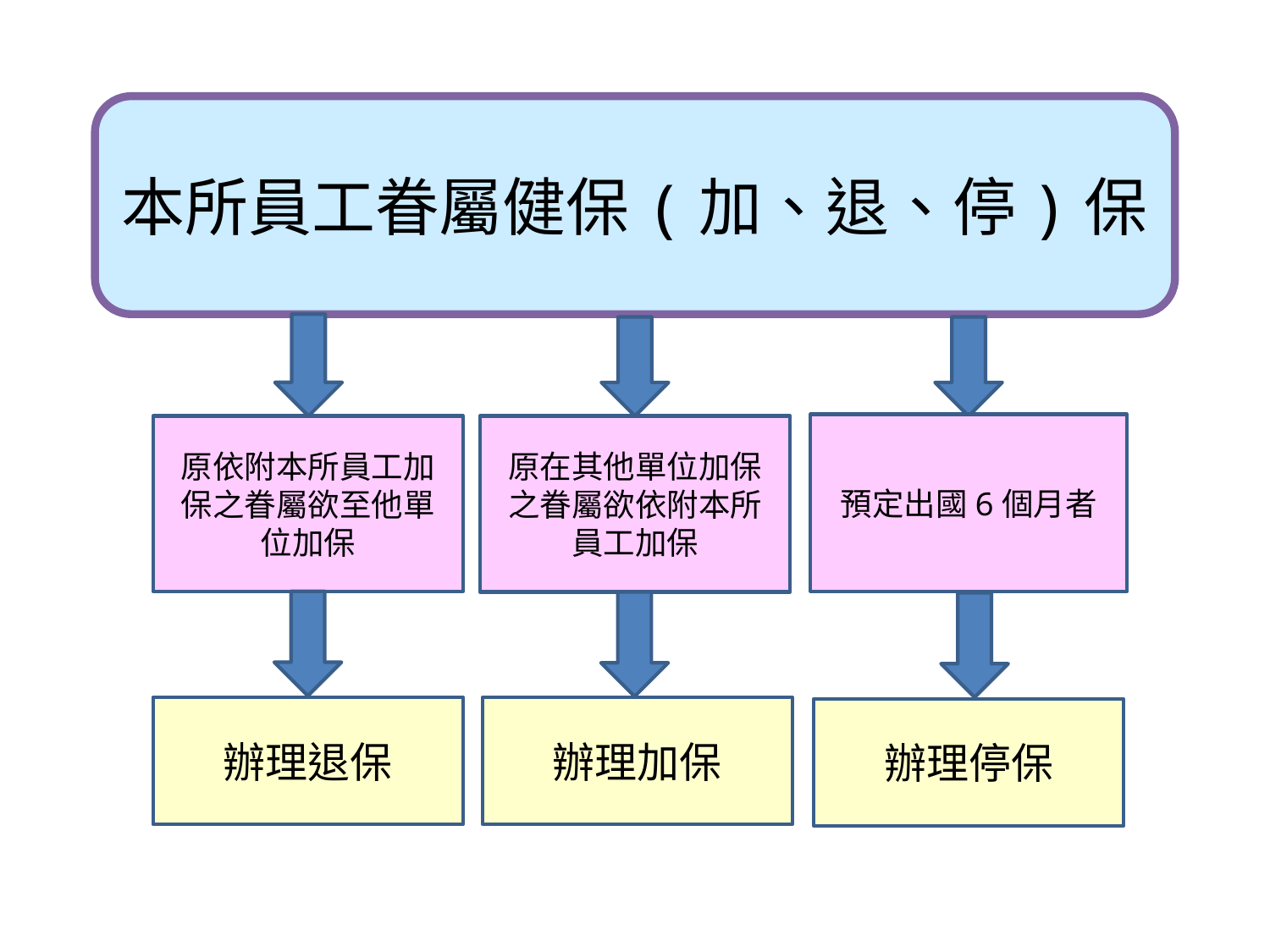

本所員工眷屬健保(加、退、停)保
#

預定出國6個月者
原依附本所員工加保之眷屬欲至他單位加保
原在其他單位加保之眷屬欲依附本所員工加保

辦理退保
辦理加保
辦理停保